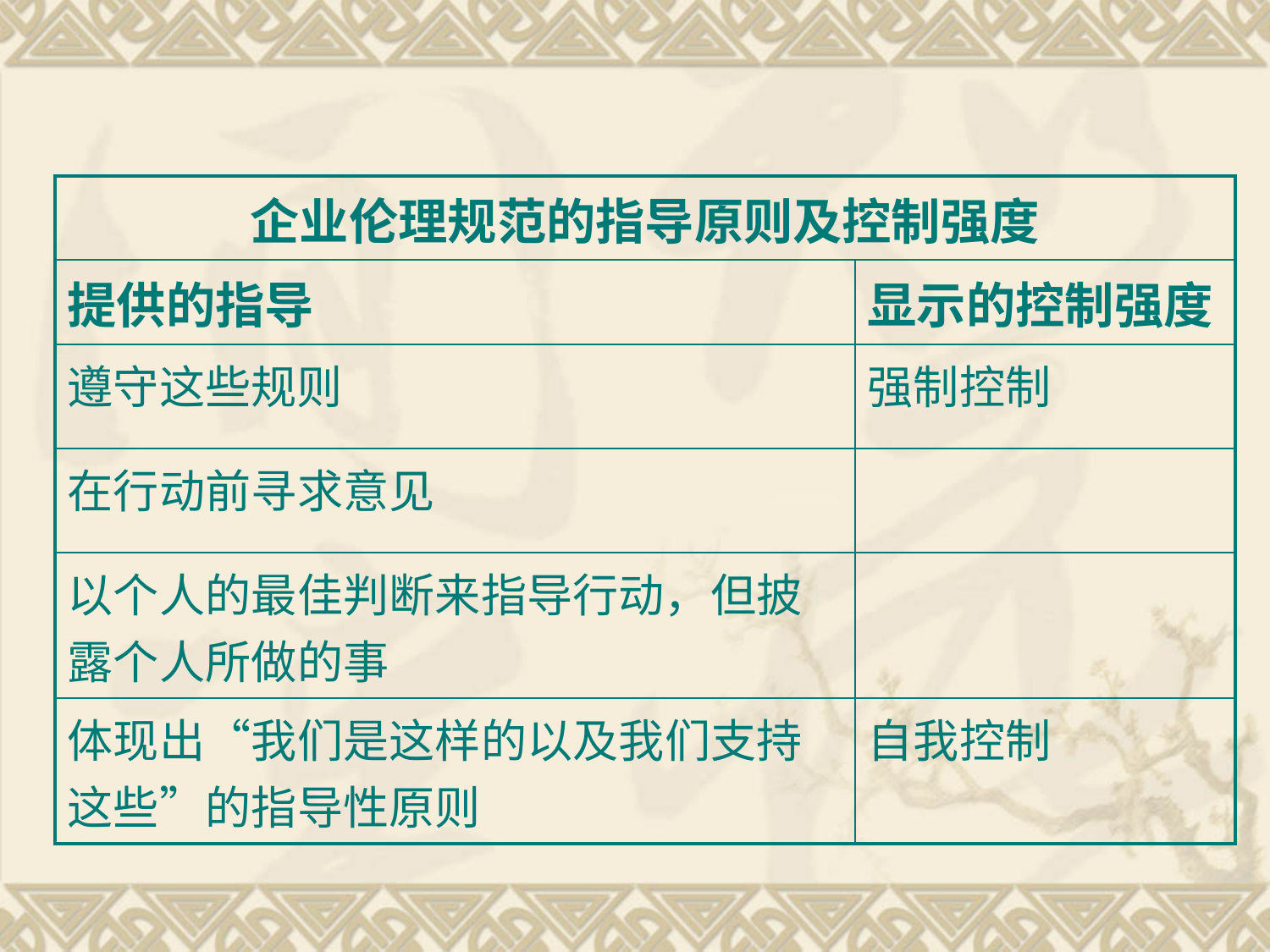

| 企业伦理规范的指导原则及控制强度 |  |
| --- | --- |
| 提供的指导 | 显示的控制强度 |
| 遵守这些规则 | 强制控制 |
| 在行动前寻求意见 |  |
| 以个人的最佳判断来指导行动，但披露个人所做的事 |  |
| 体现出“我们是这样的以及我们支持这些”的指导性原则 | 自我控制 |